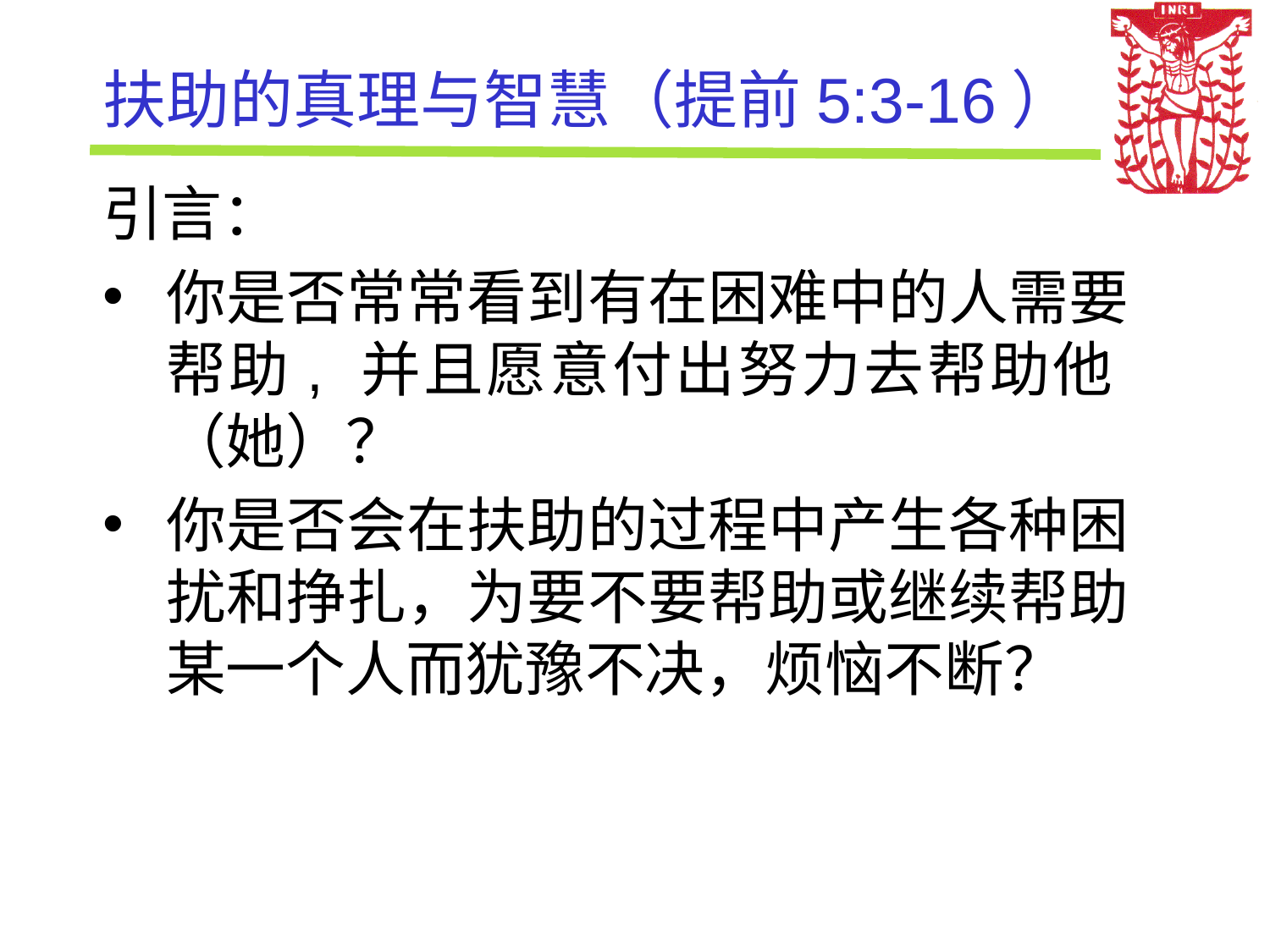

# 扶助的真理与智慧（提前5:3-16）
引言：
你是否常常看到有在困难中的人需要帮助, 并且愿意付出努力去帮助他  （她）？
你是否会在扶助的过程中产生各种困扰和挣扎，为要不要帮助或继续帮助某一个人而犹豫不决，烦恼不断？